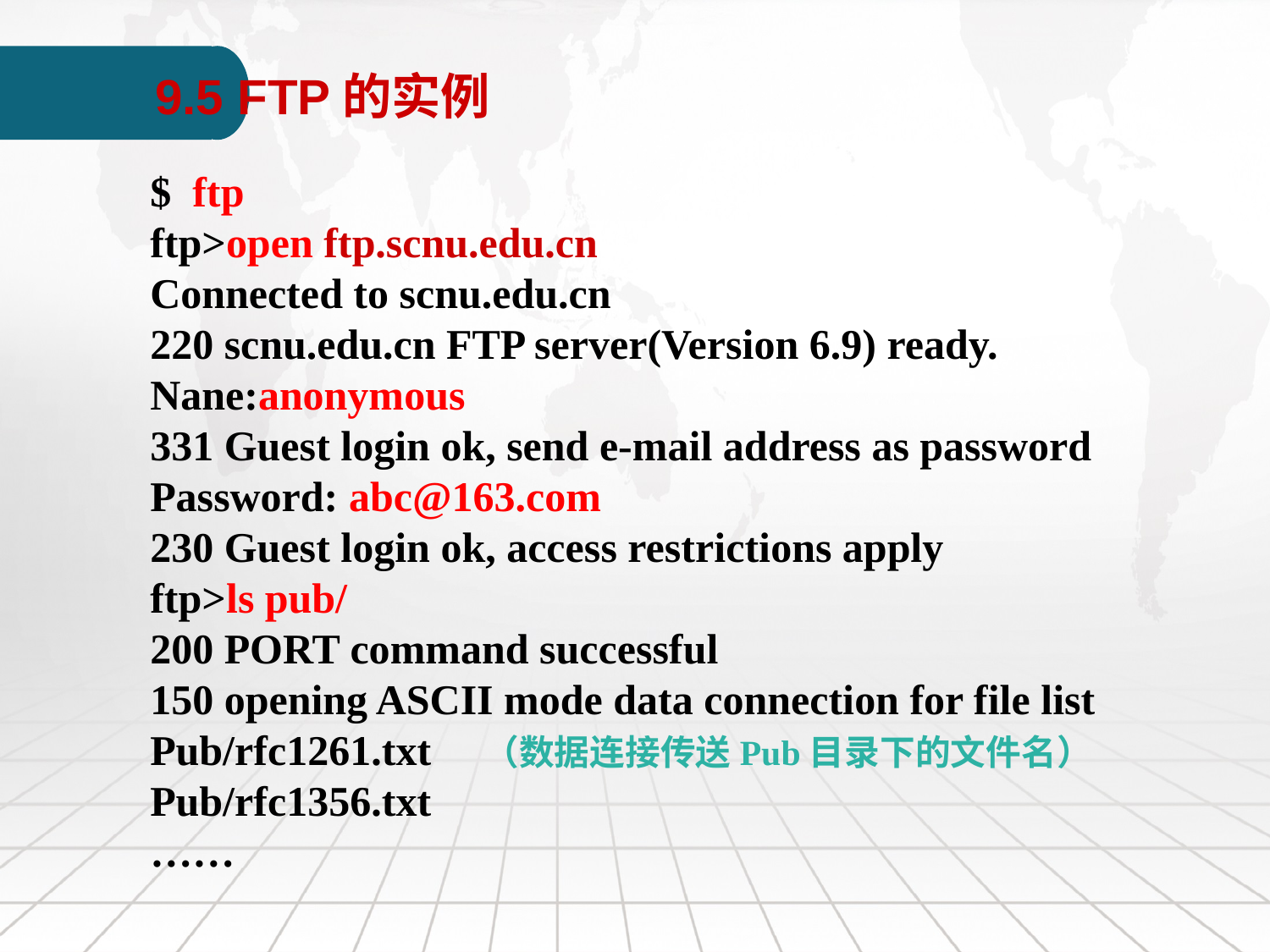

9.5 FTP的实例
$  ftp
ftp>open ftp.scnu.edu.cn
Connected to scnu.edu.cn
220 scnu.edu.cn FTP server(Version 6.9) ready.
Nane:anonymous
331 Guest login ok, send e-mail address as password
Password: abc@163.com
230 Guest login ok, access restrictions apply
ftp>ls pub/
200 PORT command successful
150 opening ASCII mode data connection for file list
Pub/rfc1261.txt    （数据连接传送Pub目录下的文件名）
Pub/rfc1356.txt
……